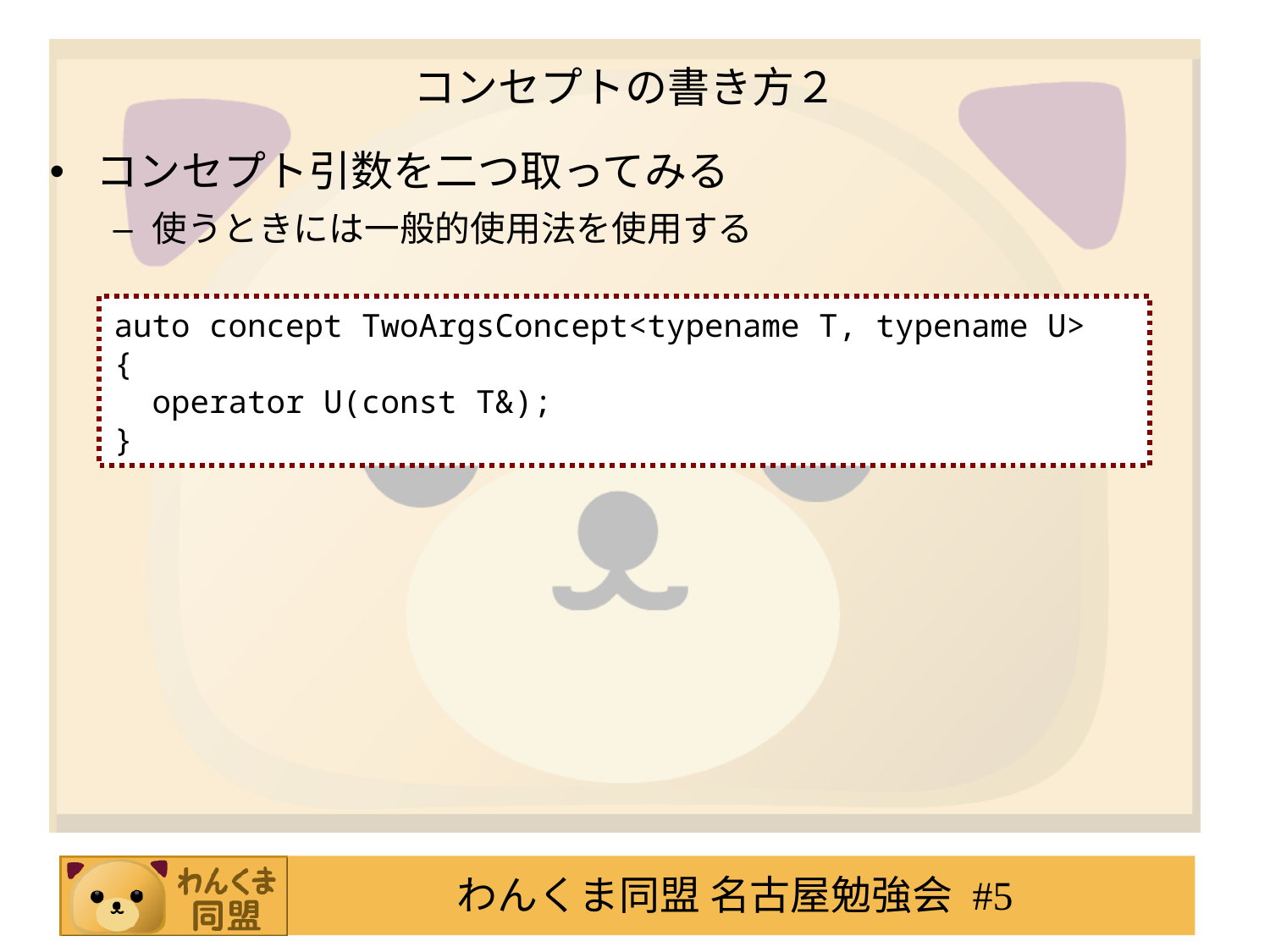

# コンセプトの書き方２
コンセプト引数を二つ取ってみる
使うときには一般的使用法を使用する
auto concept TwoArgsConcept<typename T, typename U>
{
  operator U(const T&);
}